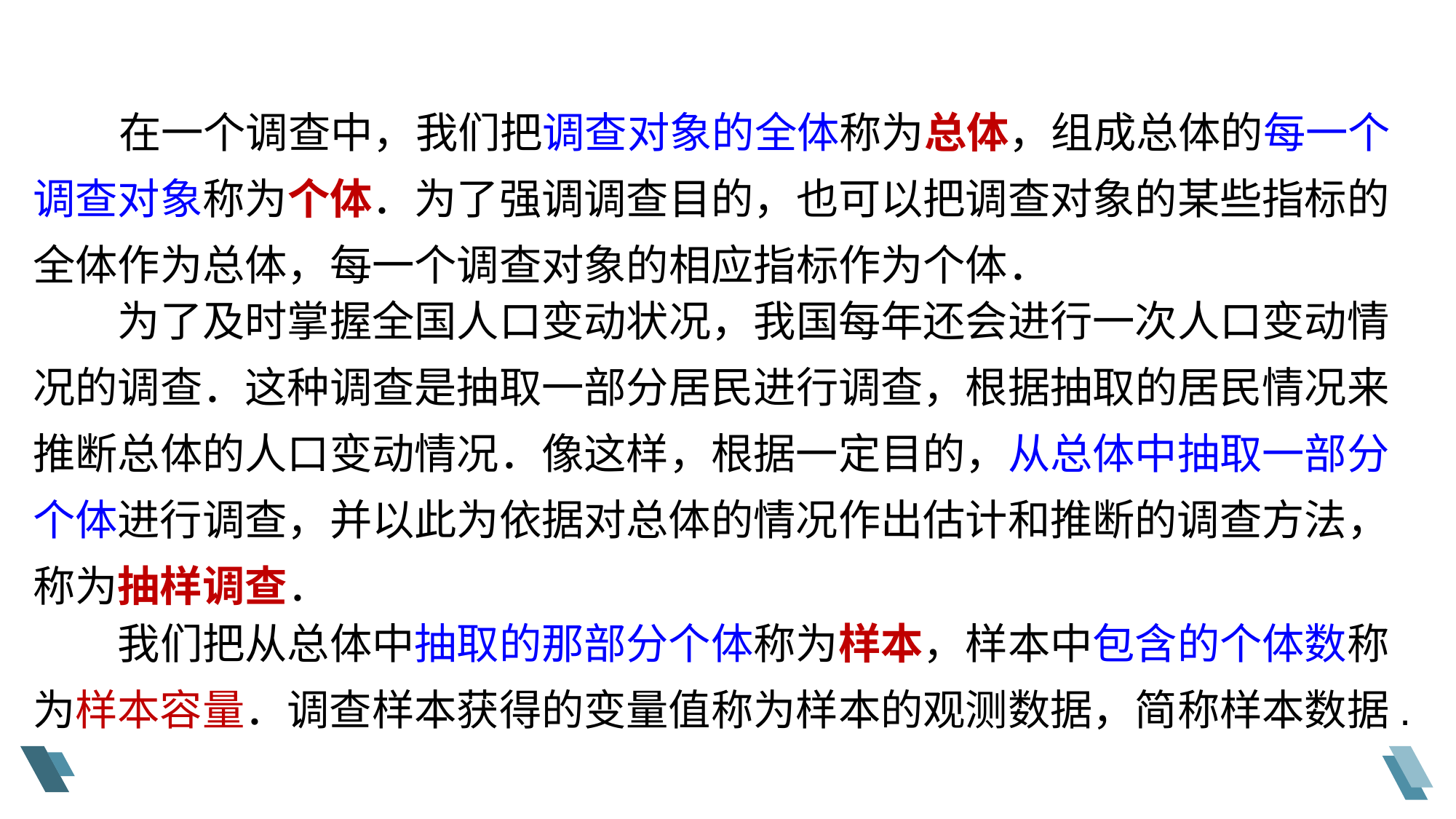

在一个调查中，我们把调查对象的全体称为总体，组成总体的每一个调查对象称为个体．为了强调调查目的，也可以把调查对象的某些指标的全体作为总体，每一个调查对象的相应指标作为个体．
　　为了及时掌握全国人口变动状况，我国每年还会进行一次人口变动情
况的调查．这种调查是抽取一部分居民进行调查，根据抽取的居民情况来推断总体的人口变动情况．像这样，根据一定目的，从总体中抽取一部分个体进行调查，并以此为依据对总体的情况作出估计和推断的调查方法，称为抽样调查．
　　我们把从总体中抽取的那部分个体称为样本，样本中包含的个体数称
为样本容量．调查样本获得的变量值称为样本的观测数据，简称样本数据.